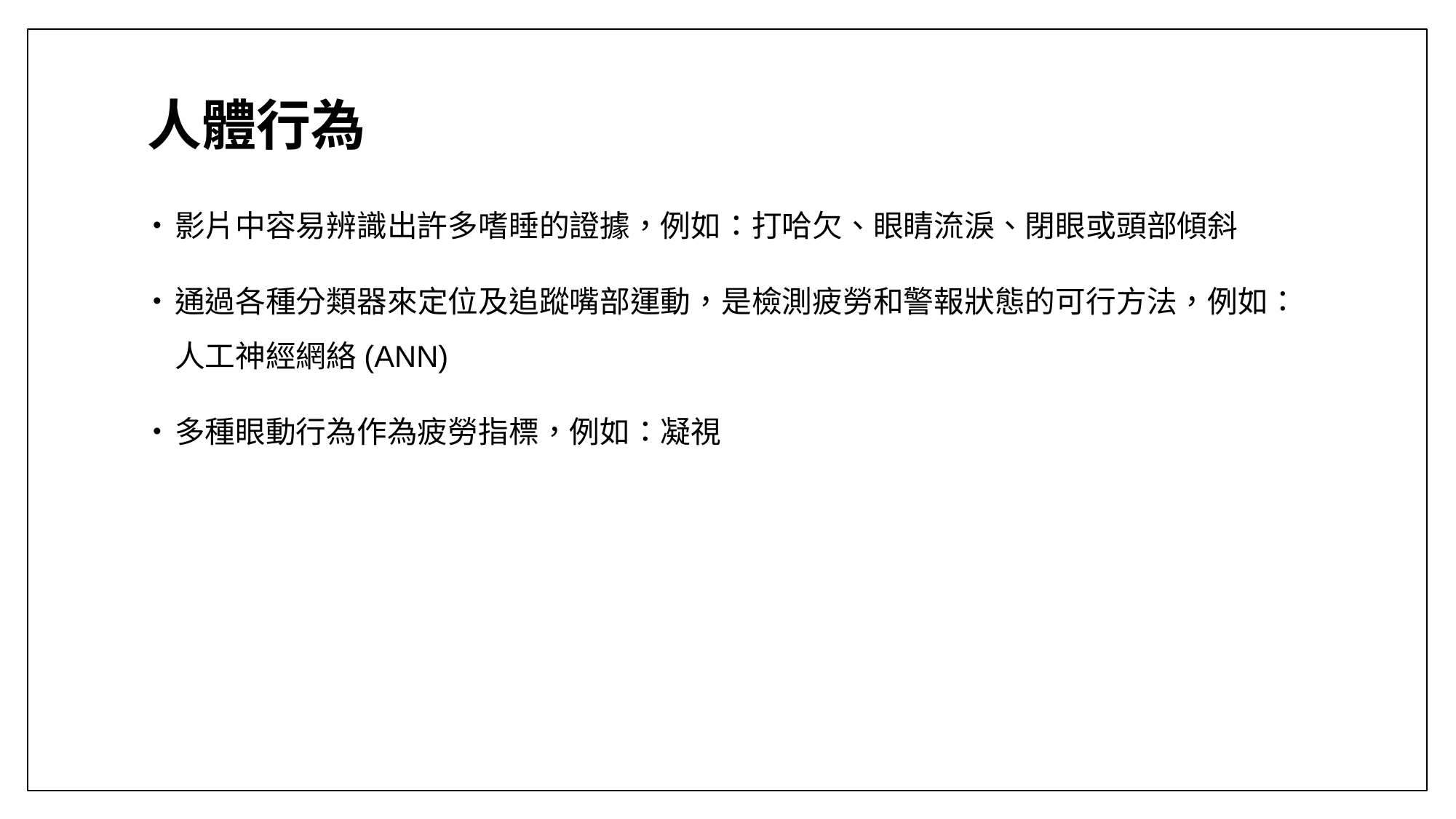

# 人體行為
影片中容易辨識出許多嗜睡的證據，例如：打哈欠、眼睛流淚、閉眼或頭部傾斜
通過各種分類器來定位及追蹤嘴部運動，是檢測疲勞和警報狀態的可行方法，例如：人工神經網絡(ANN)
多種眼動行為作為疲勞指標，例如：凝視